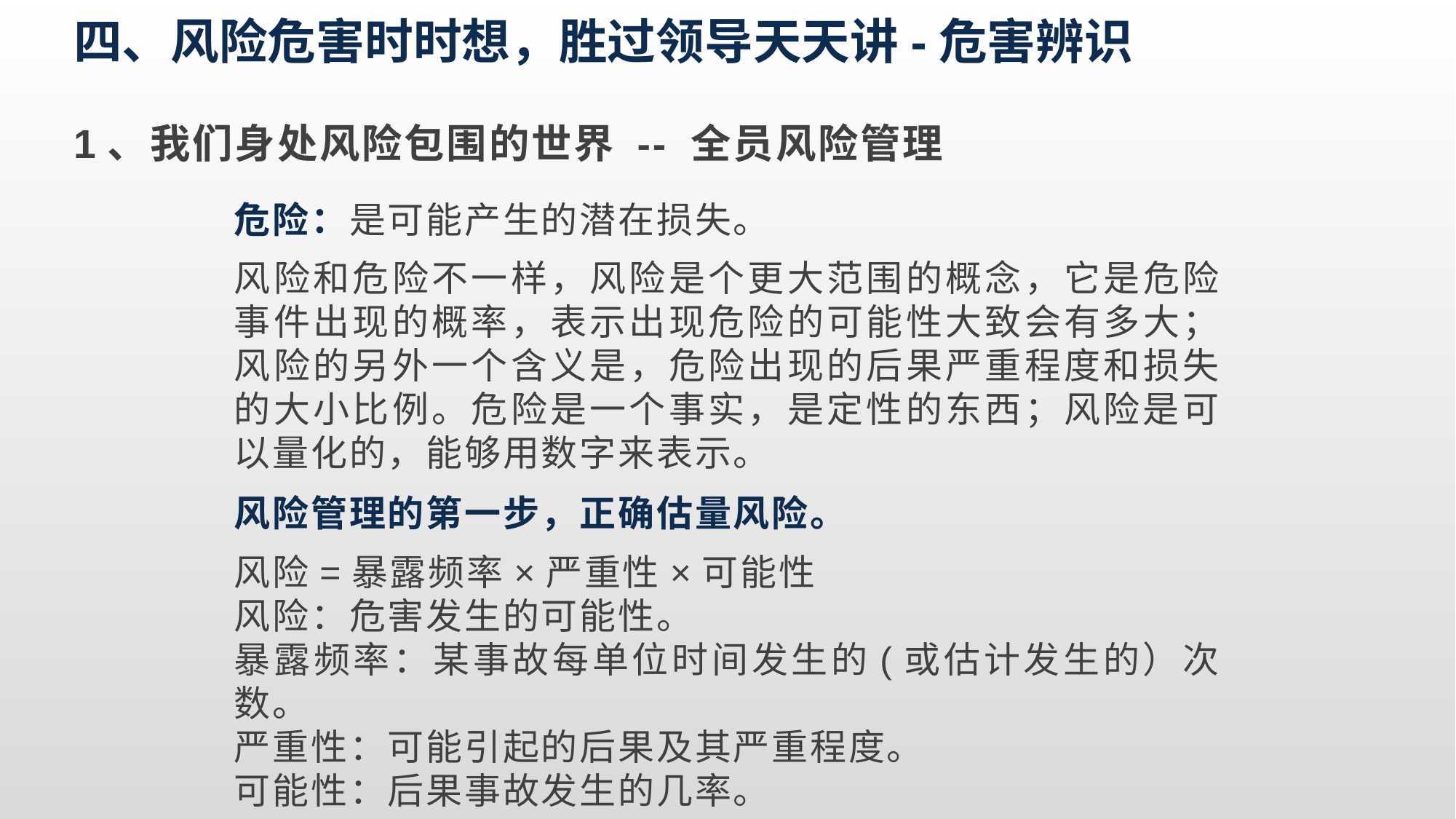

四、风险危害时时想，胜过领导天天讲-危害辨识
1、我们身处风险包围的世界 -- 全员风险管理
危险：是可能产生的潜在损失。
风险和危险不一样，风险是个更大范围的概念，它是危险事件出现的概率，表示出现危险的可能性大致会有多大；风险的另外一个含义是，危险出现的后果严重程度和损失的大小比例。危险是一个事实，是定性的东西；风险是可以量化的，能够用数字来表示。
风险管理的第一步，正确估量风险。
风险=暴露频率×严重性×可能性
风险：危害发生的可能性。
暴露频率：某事故每单位时间发生的(或估计发生的）次数。
严重性：可能引起的后果及其严重程度。
可能性：后果事故发生的几率。